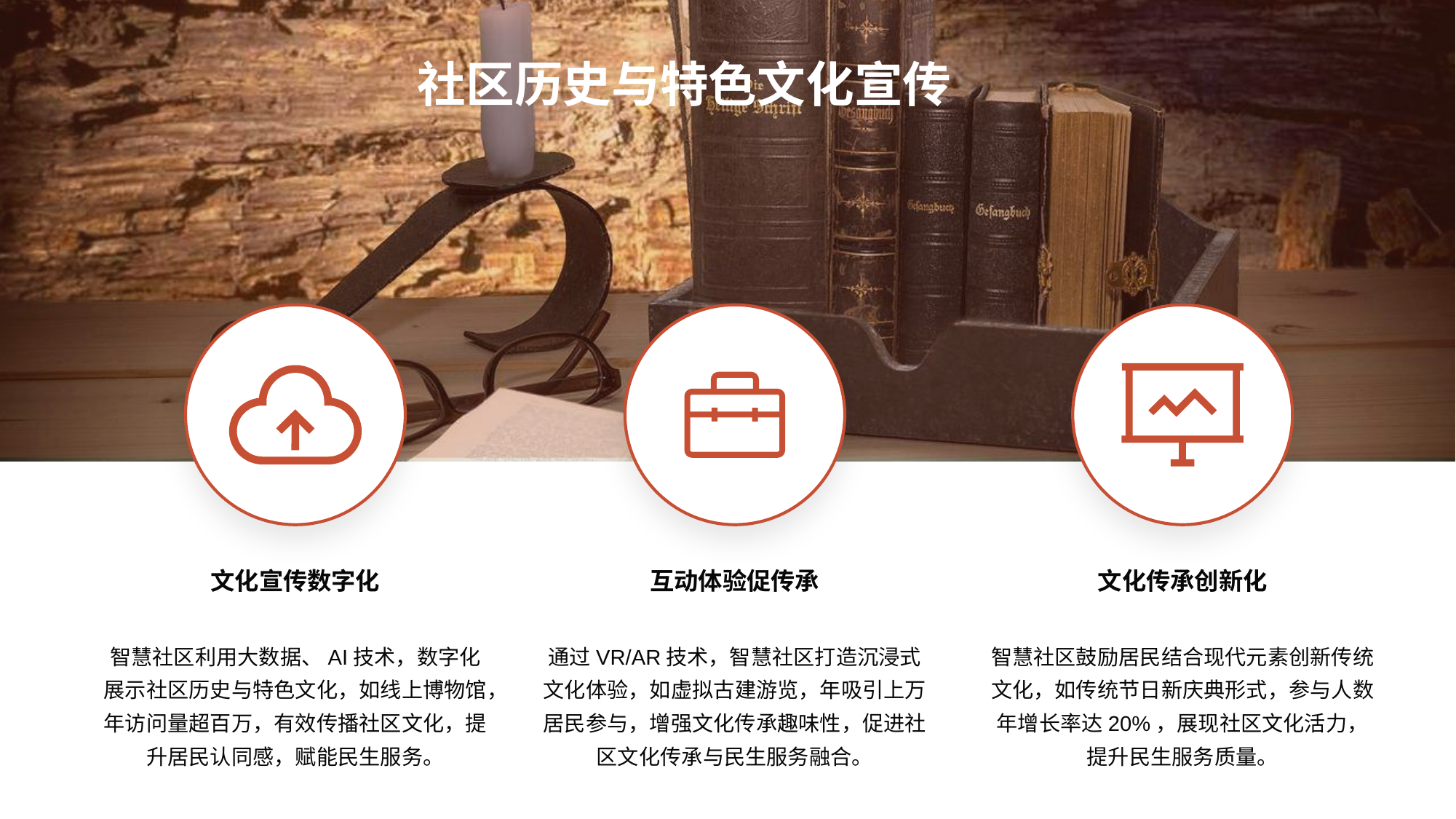

社区历史与特色文化宣传

文化宣传数字化
互动体验促传承
文化传承创新化
智慧社区利用大数据、AI技术，数字化展示社区历史与特色文化，如线上博物馆，年访问量超百万，有效传播社区文化，提升居民认同感，赋能民生服务。
通过VR/AR技术，智慧社区打造沉浸式文化体验，如虚拟古建游览，年吸引上万居民参与，增强文化传承趣味性，促进社区文化传承与民生服务融合。
智慧社区鼓励居民结合现代元素创新传统文化，如传统节日新庆典形式，参与人数年增长率达20%，展现社区文化活力，提升民生服务质量。